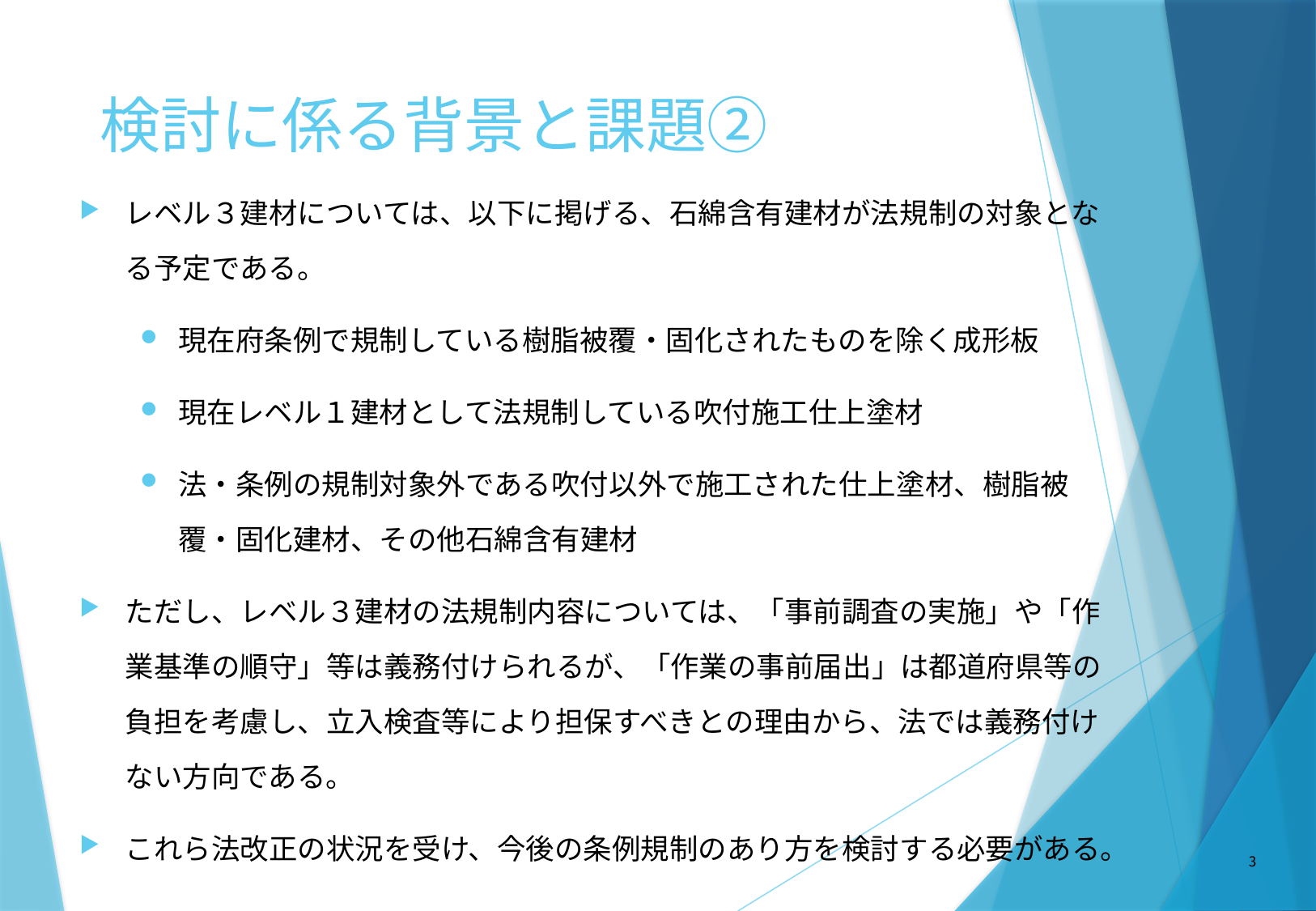

# 検討に係る背景と課題②
レベル３建材については、以下に掲げる、石綿含有建材が法規制の対象となる予定である。
現在府条例で規制している樹脂被覆・固化されたものを除く成形板
現在レベル１建材として法規制している吹付施工仕上塗材
法・条例の規制対象外である吹付以外で施工された仕上塗材、樹脂被覆・固化建材、その他石綿含有建材
ただし、レベル３建材の法規制内容については、「事前調査の実施」や「作業基準の順守」等は義務付けられるが、「作業の事前届出」は都道府県等の負担を考慮し、立入検査等により担保すべきとの理由から、法では義務付けない方向である。
これら法改正の状況を受け、今後の条例規制のあり方を検討する必要がある。
3